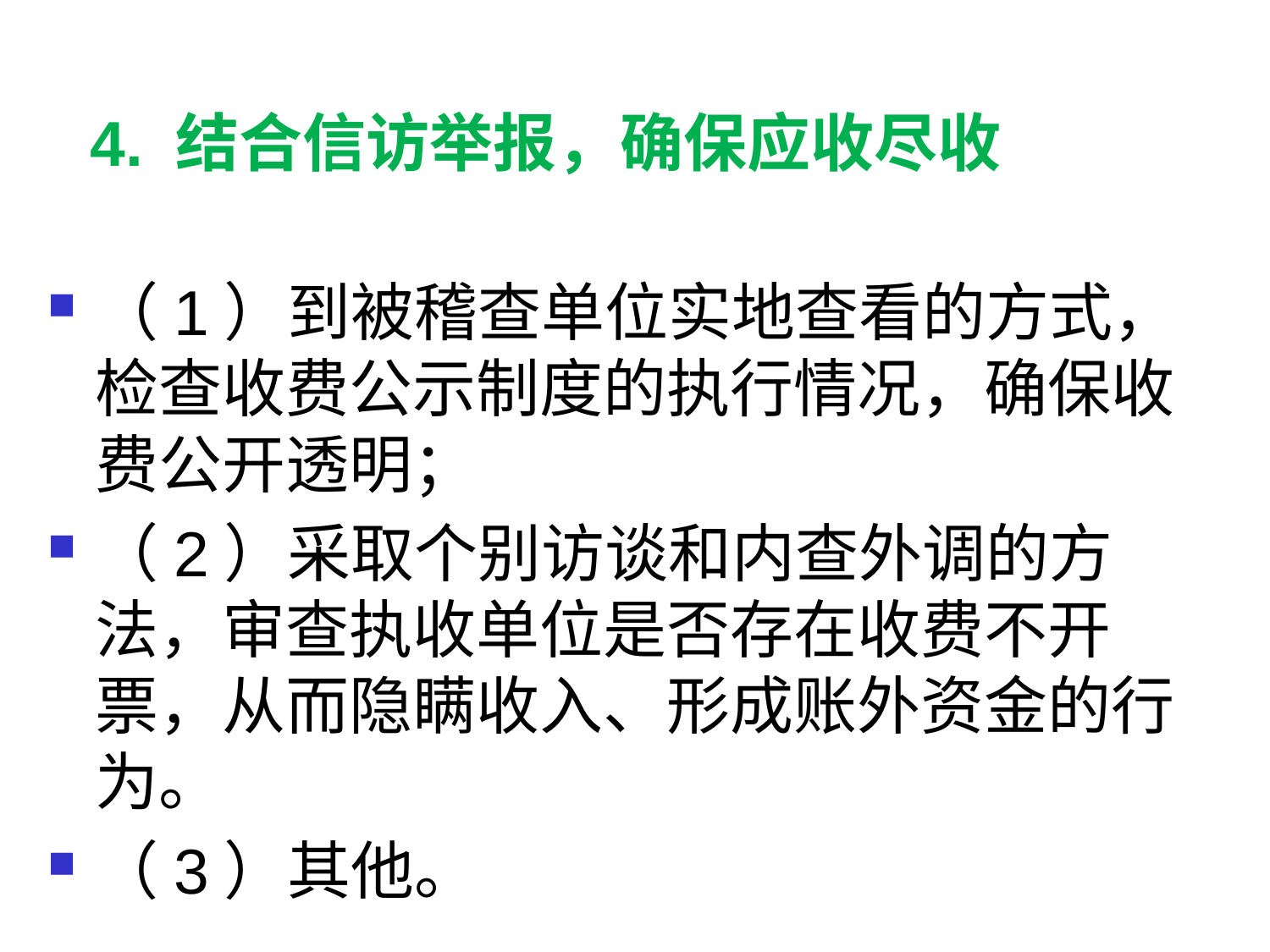

# 4. 结合信访举报，确保应收尽收
（1）到被稽查单位实地查看的方式，检查收费公示制度的执行情况，确保收费公开透明；
（2）采取个别访谈和内查外调的方法，审查执收单位是否存在收费不开票，从而隐瞒收入、形成账外资金的行为。
（3）其他。